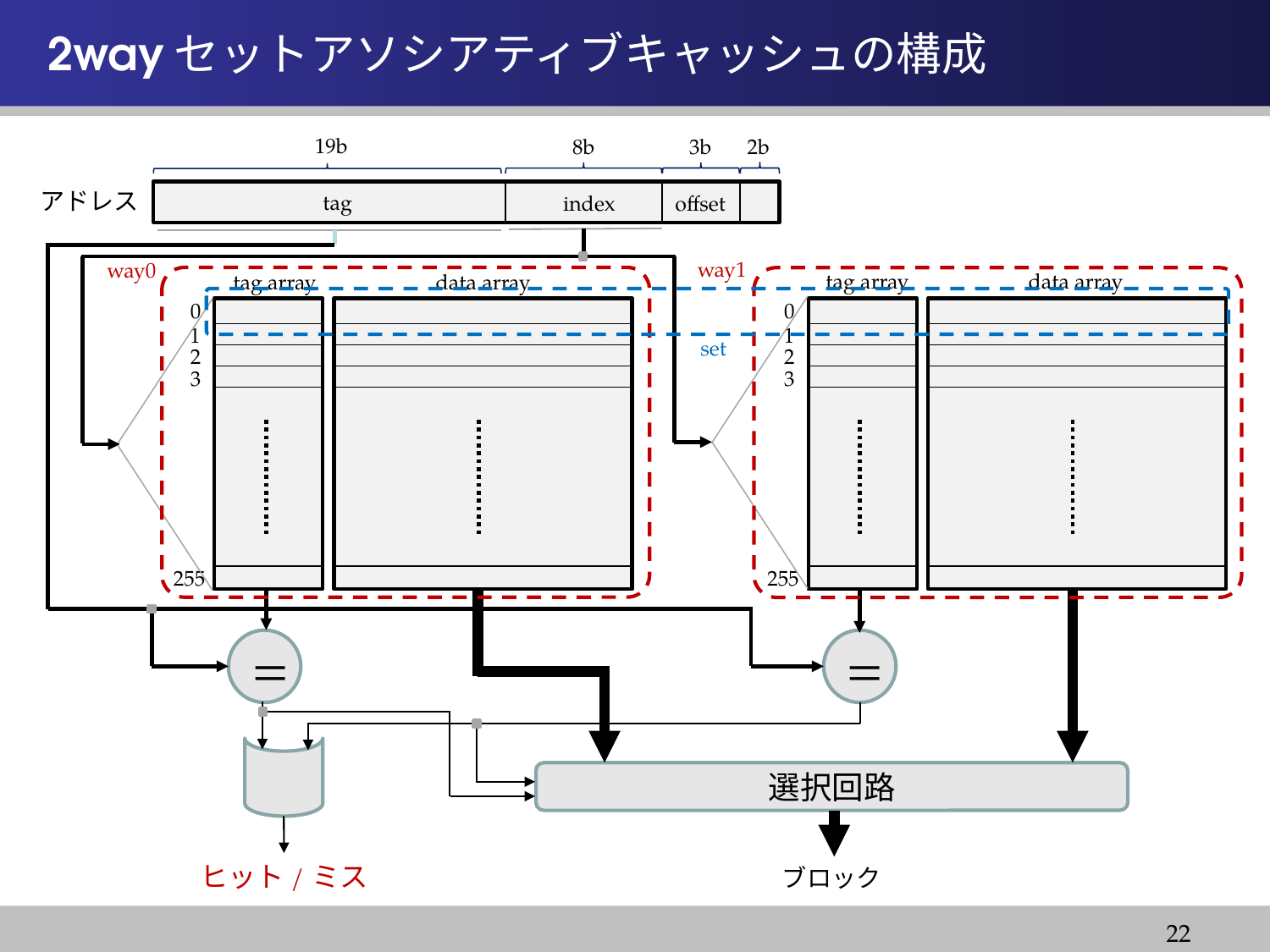

情報システム基盤学基礎１

# 2wayセットアソシアティブキャッシュの構成

19b
8b
3b
2b

アドレス

tag
index
offset
way1
way0

tag array
data array
tag array
data array

0
0

1
1
set
2
2
3
3
255
255

=
=

選択回路
ヒット/ミス
ブロック
22